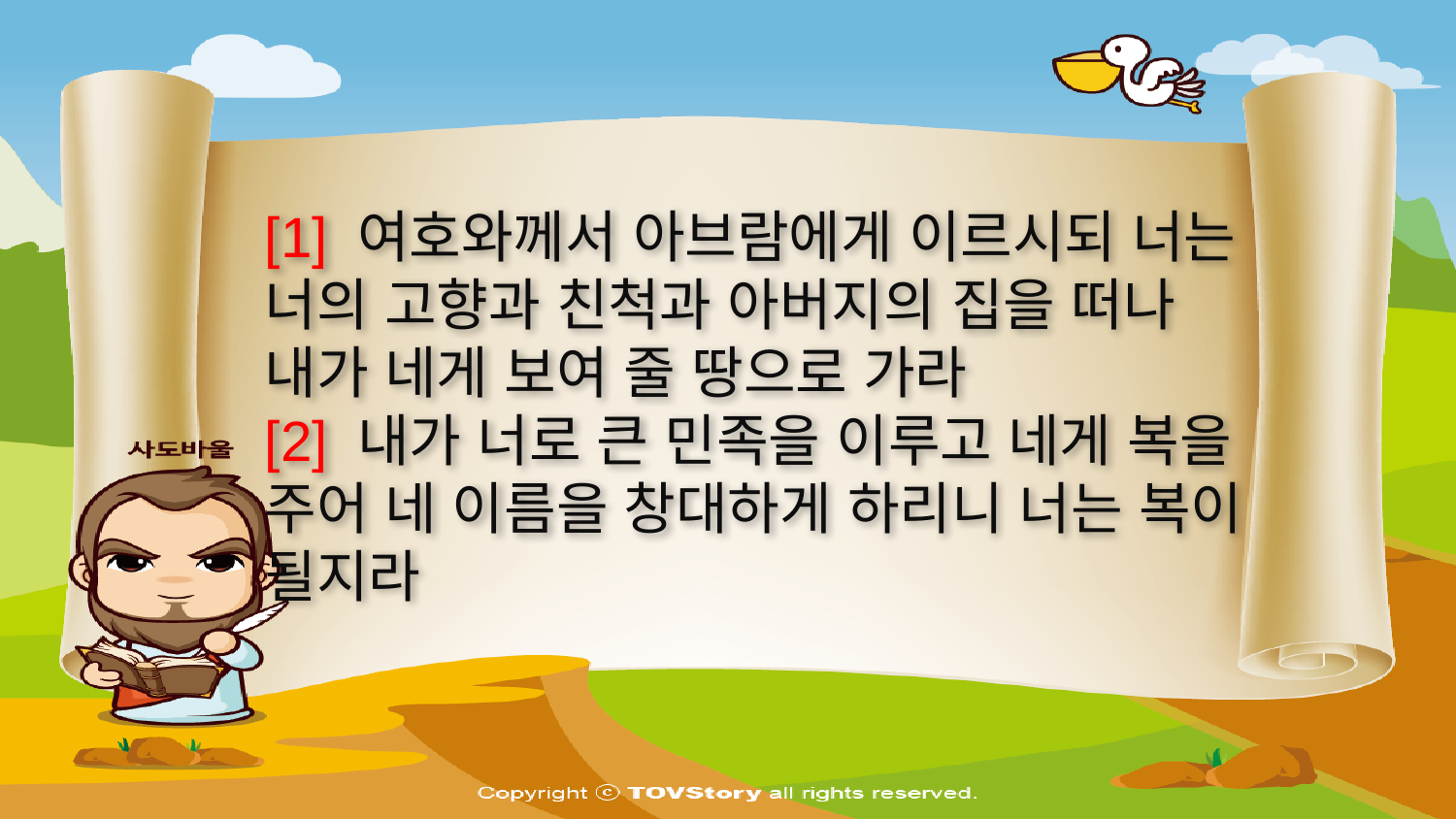

[1] 여호와께서 아브람에게 이르시되 너는 너의 고향과 친척과 아버지의 집을 떠나 내가 네게 보여 줄 땅으로 가라
[2] 내가 너로 큰 민족을 이루고 네게 복을 주어 네 이름을 창대하게 하리니 너는 복이 될지라